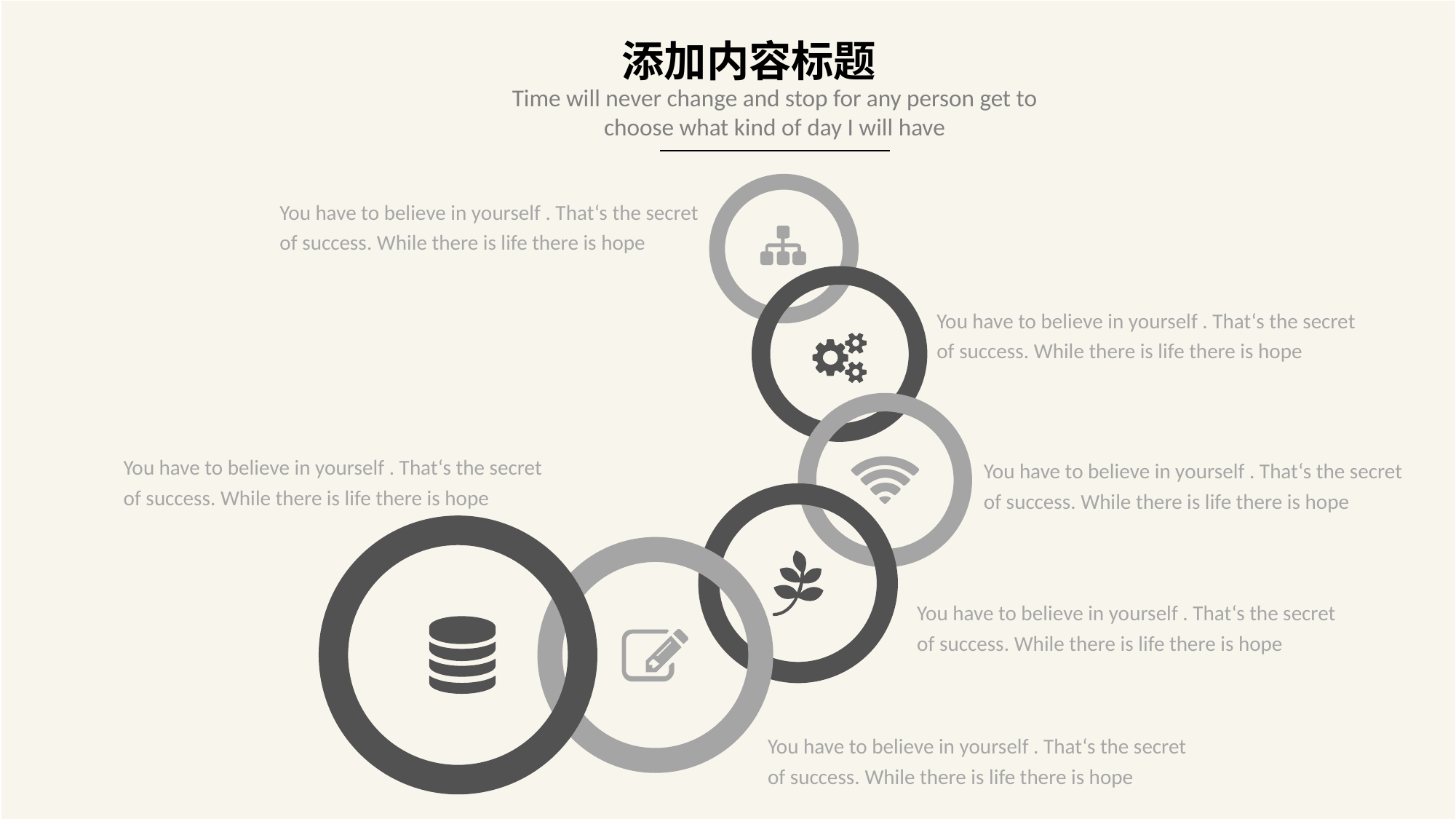

添加内容标题
Time will never change and stop for any person get to choose what kind of day I will have

You have to believe in yourself . That‘s the secret of success. While there is life there is hope

You have to believe in yourself . That‘s the secret of success. While there is life there is hope

You have to believe in yourself . That‘s the secret of success. While there is life there is hope
You have to believe in yourself . That‘s the secret of success. While there is life there is hope

You have to believe in yourself . That‘s the secret of success. While there is life there is hope

You have to believe in yourself . That‘s the secret of success. While there is life there is hope